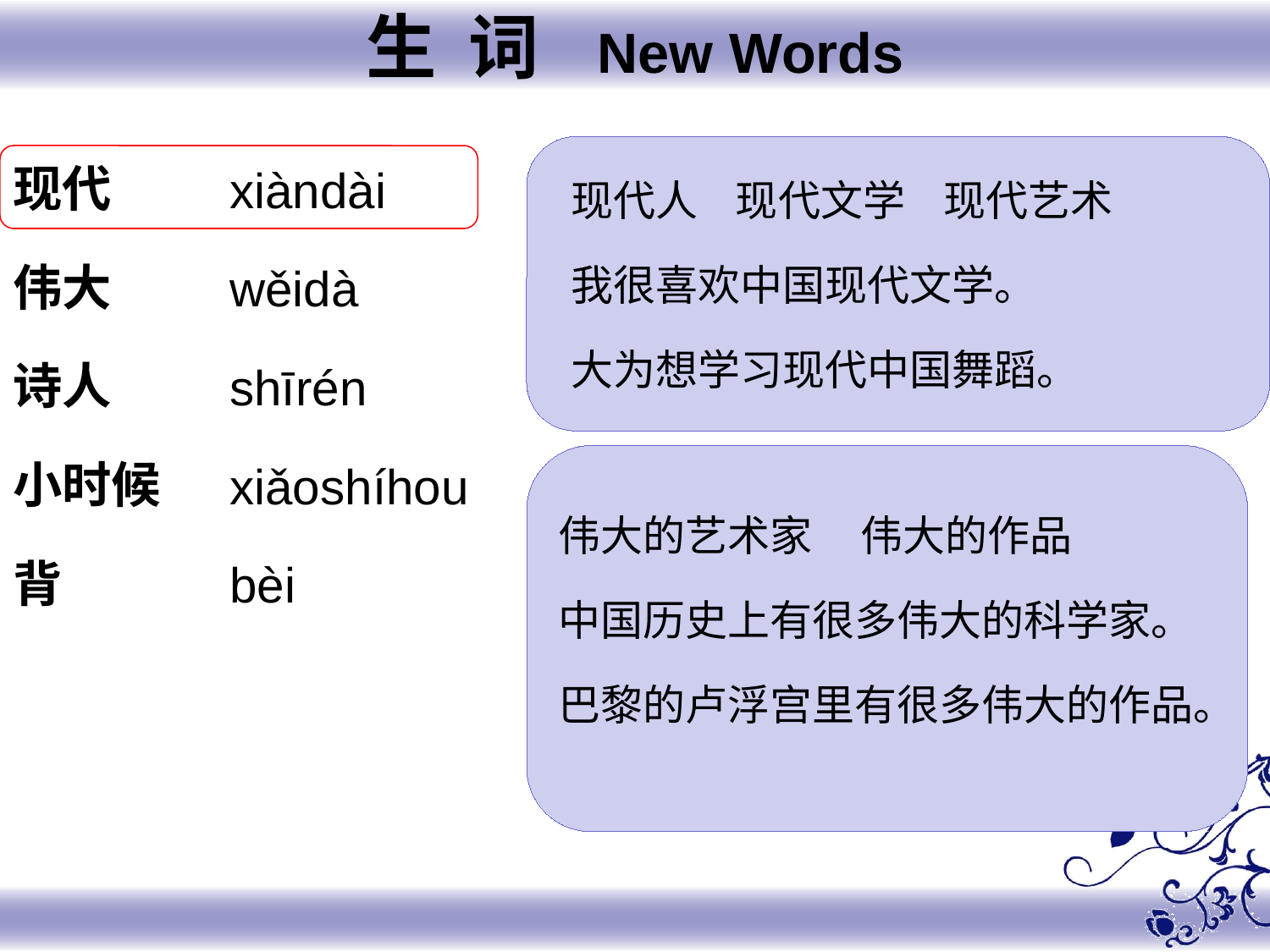

生  词   New Words
现代
伟大
诗人
小时候
背

xiàndài
wěidà
shīrén
xiǎoshíhou
bèi

现代人    现代文学    现代艺术
我很喜欢中国现代文学。
大为想学习现代中国舞蹈。

伟大的艺术家     伟大的作品
中国历史上有很多伟大的科学家。
巴黎的卢浮宫里有很多伟大的作品。